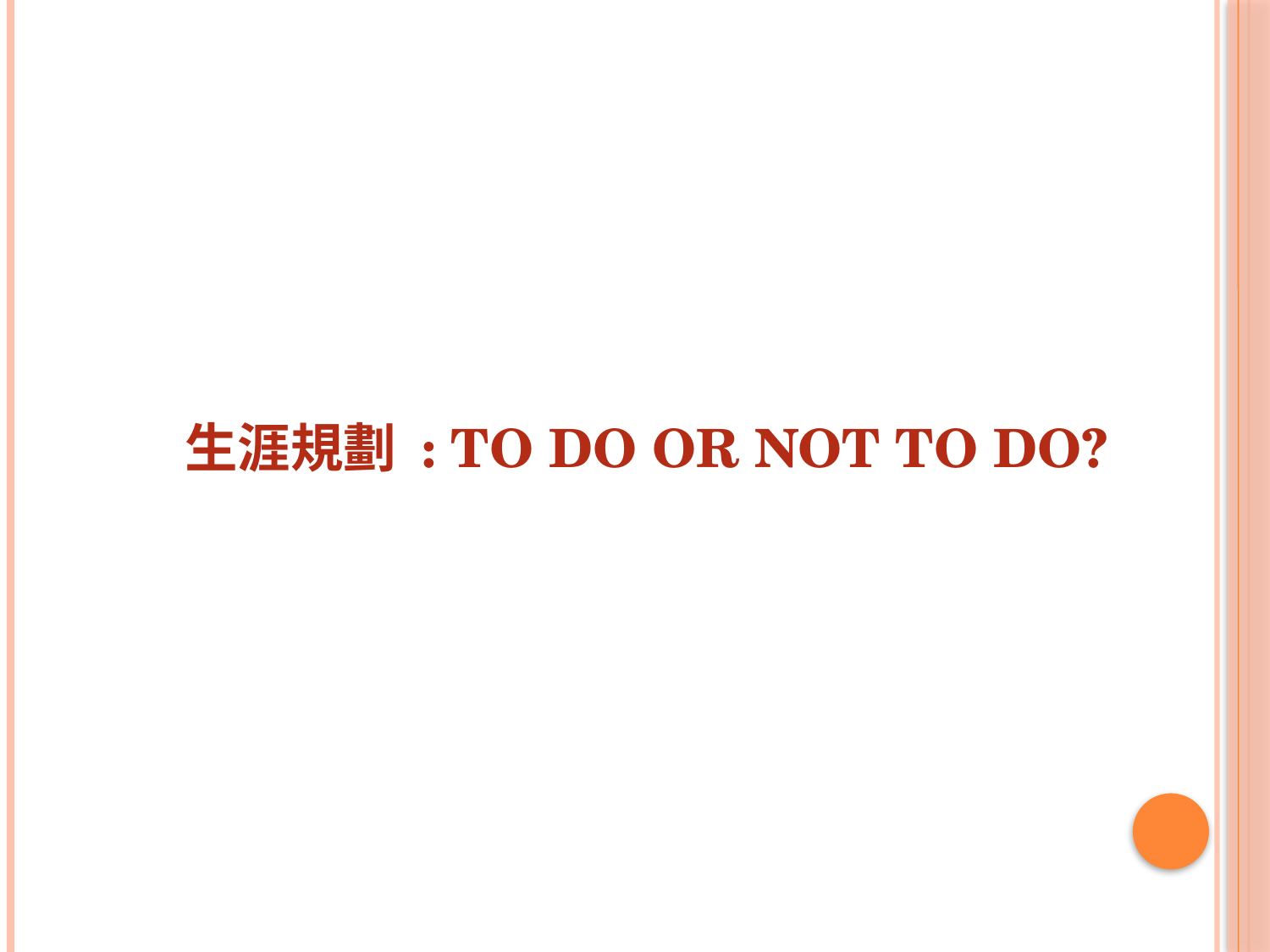

# 生涯規劃 : TO DO OR NOT TO DO?